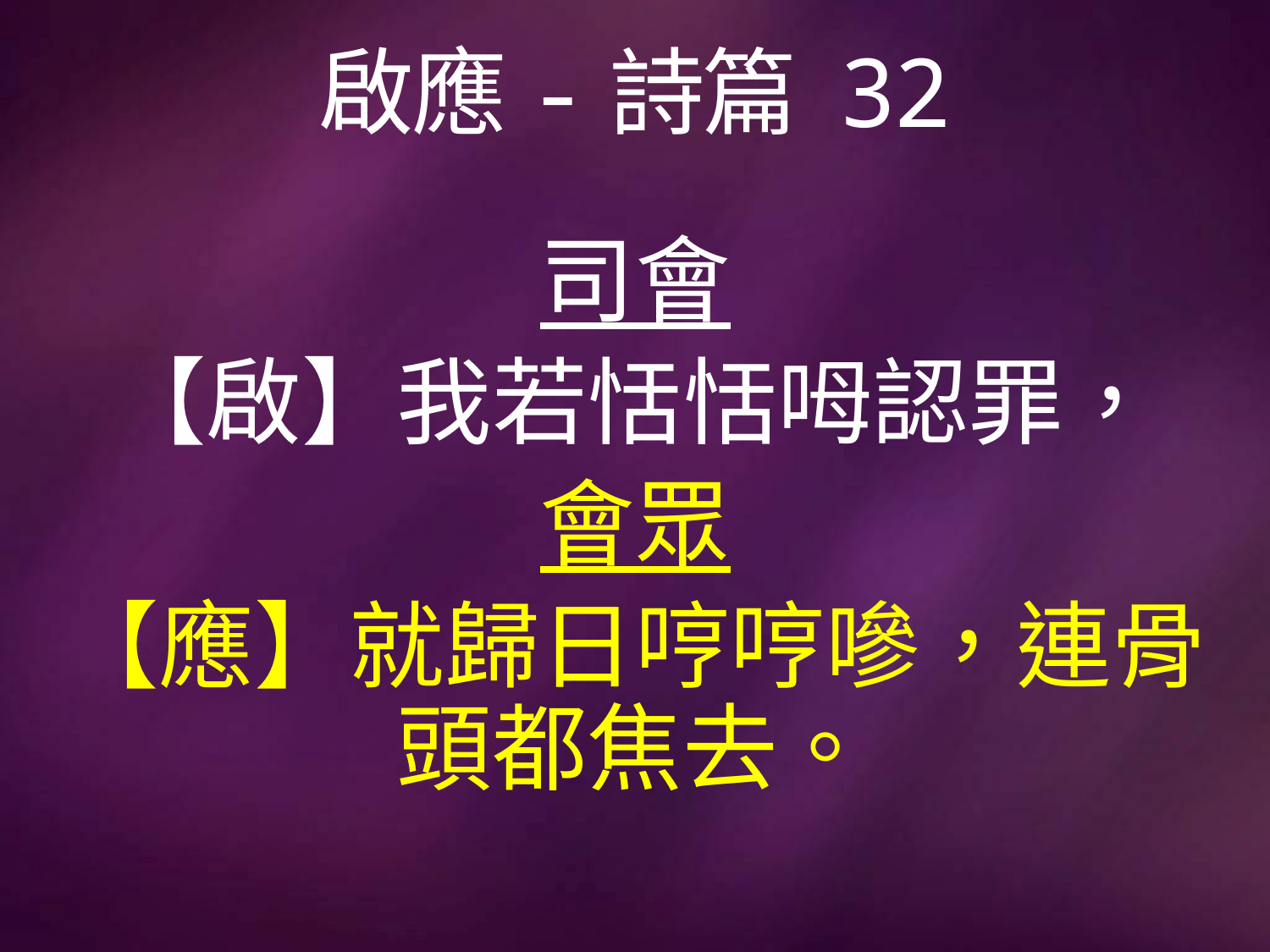

# 啟應-詩篇 32
司會
【啟】我若恬恬呣認罪，
會眾
【應】就歸日哼哼嘇，連骨頭都焦去。